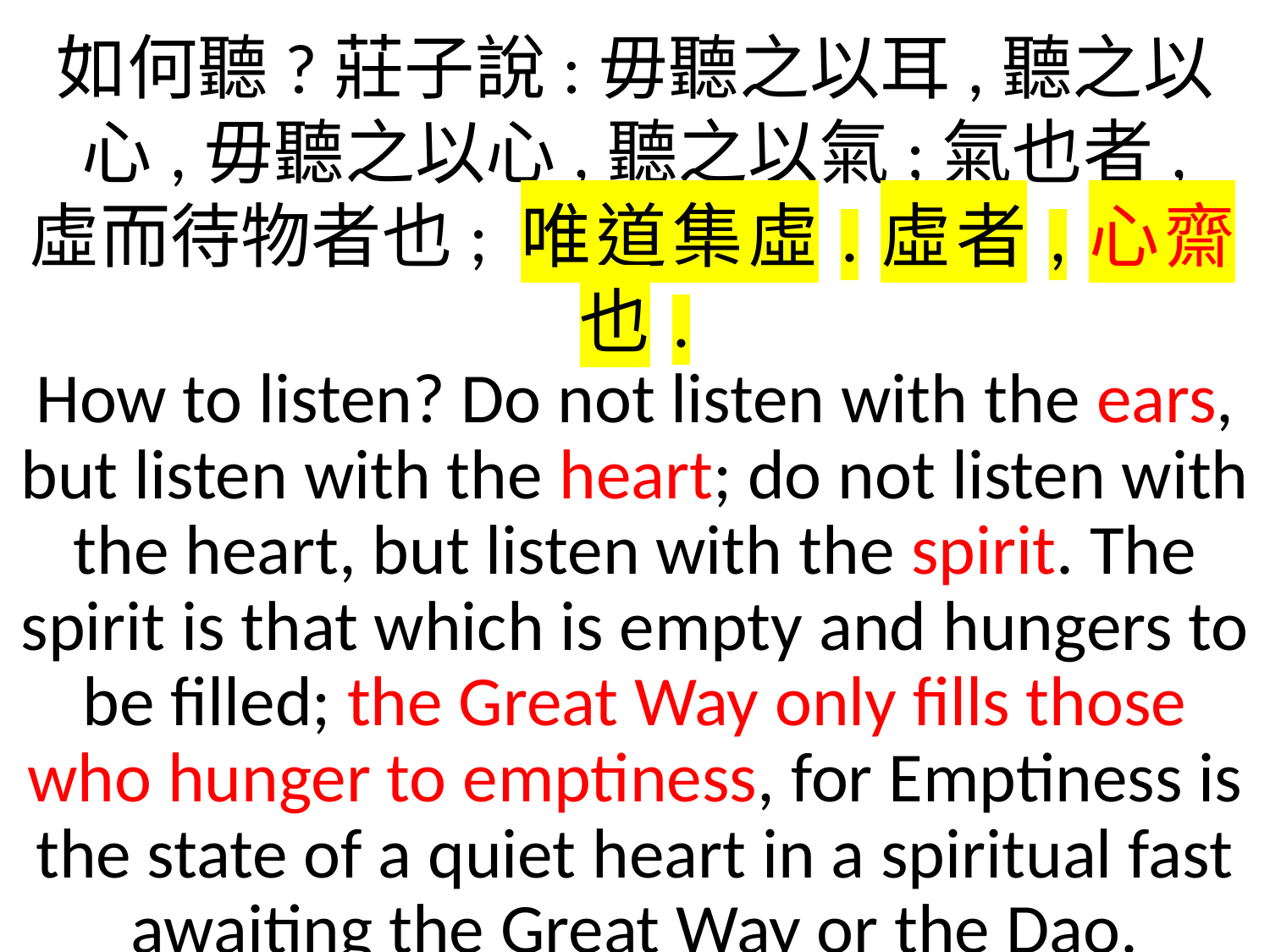

如何聽?莊子說:毋聽之以耳,聽之以心,毋聽之以心,聽之以氣;氣也者,
虛而待物者也; 唯道集虛.虛者,心齋也.
How to listen? Do not listen with the ears, but listen with the heart; do not listen with the heart, but listen with the spirit. The spirit is that which is empty and hungers to be filled; the Great Way only fills those who hunger to emptiness, for Emptiness is the state of a quiet heart in a spiritual fast awaiting the Great Way or the Dao.